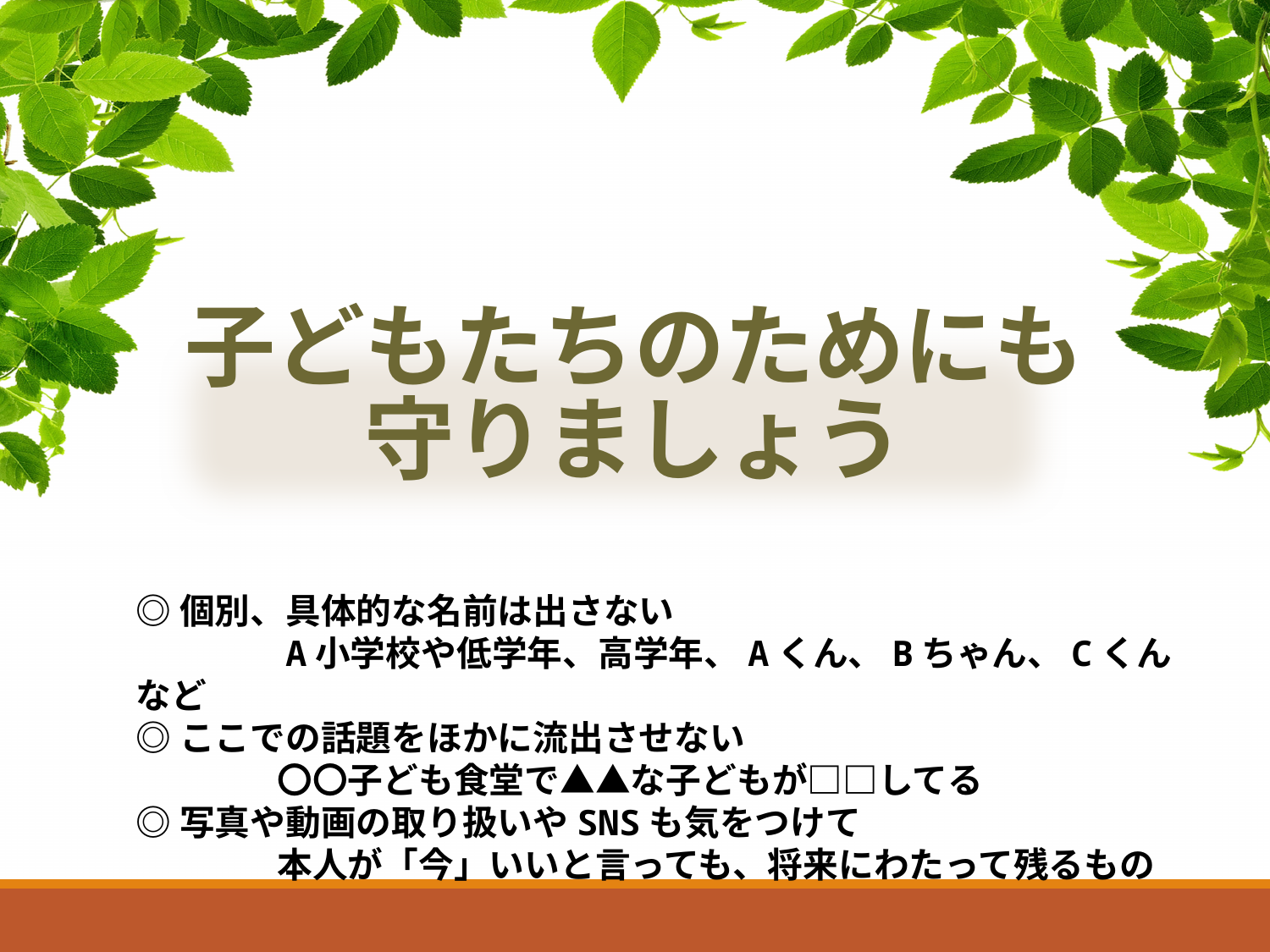

子どもたちのためにも
守りましょう

◎個別、具体的な名前は出さない
　　　　A小学校や低学年、高学年、Aくん、Bちゃん、Cくんなど
◎ここでの話題をほかに流出させない
　　　　〇〇子ども食堂で▲▲な子どもが□□してる
◎写真や動画の取り扱いやSNSも気をつけて
　　　　本人が「今」いいと言っても、将来にわたって残るもの